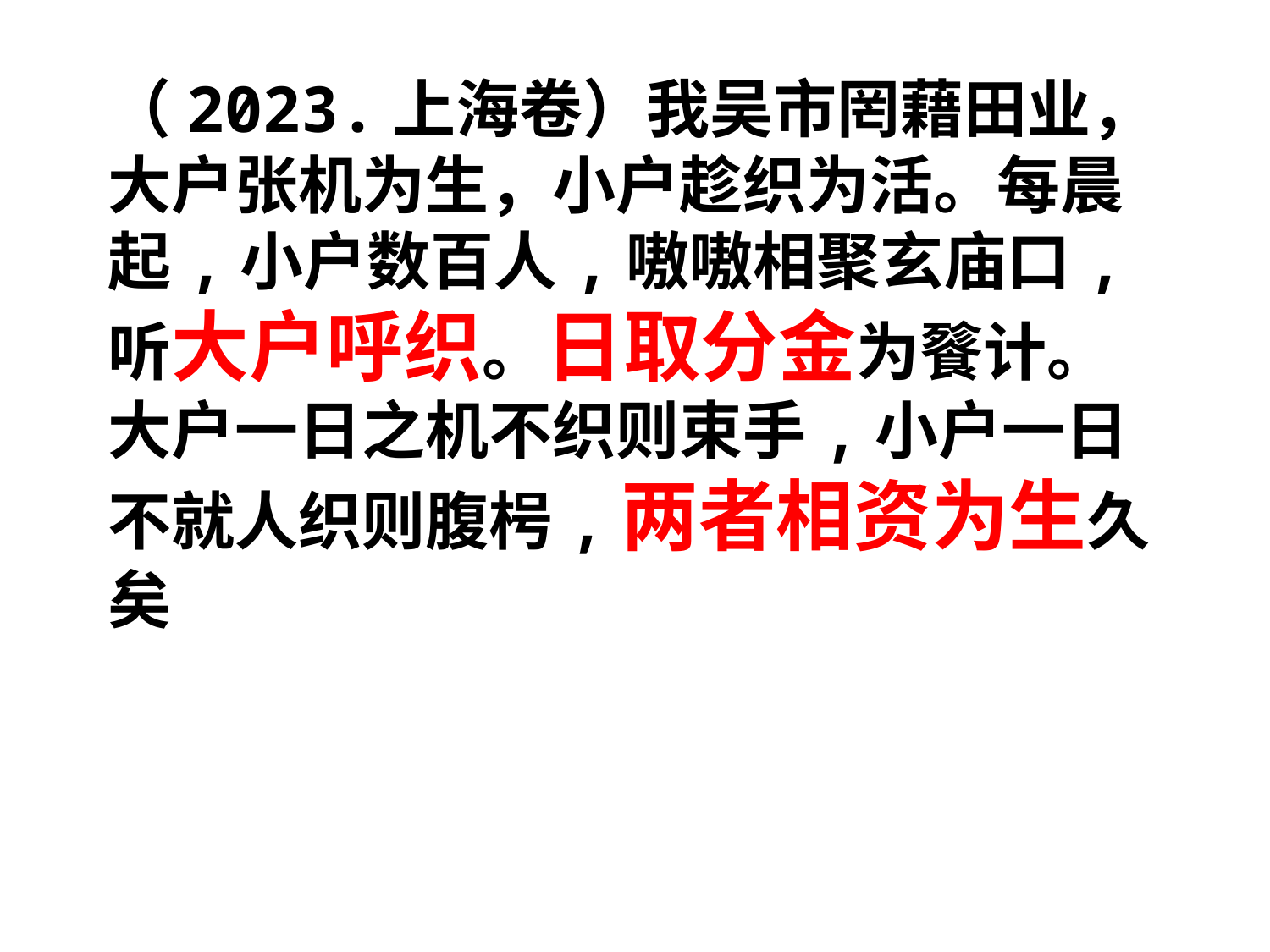

（2023.上海卷）我吴市罔藉田业，大户张机为生，小户趁织为活。每晨起,小户数百人,嗷嗷相聚玄庙口,听大户呼织。日取分金为餮计。大户一日之机不织则束手,小户一日不就人织则腹枵,两者相资为生久矣